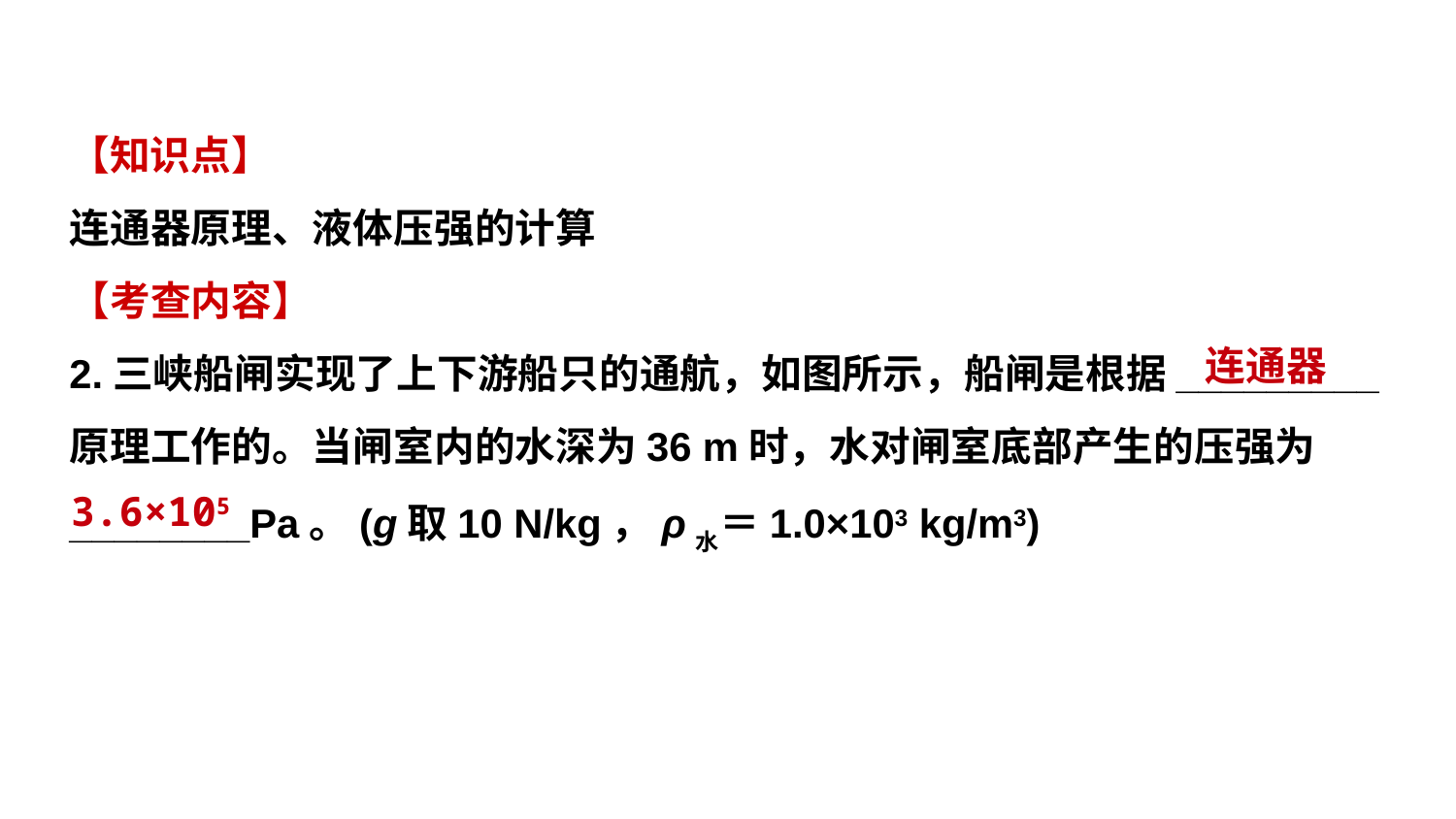

【知识点】
连通器原理、液体压强的计算
【考查内容】
2.三峡船闸实现了上下游船只的通航，如图所示，船闸是根据_________
原理工作的。当闸室内的水深为36 m时，水对闸室底部产生的压强为
________Pa。(g取10 N/kg，ρ水＝1.0×103 kg/m3)
 连通器
3.6×105